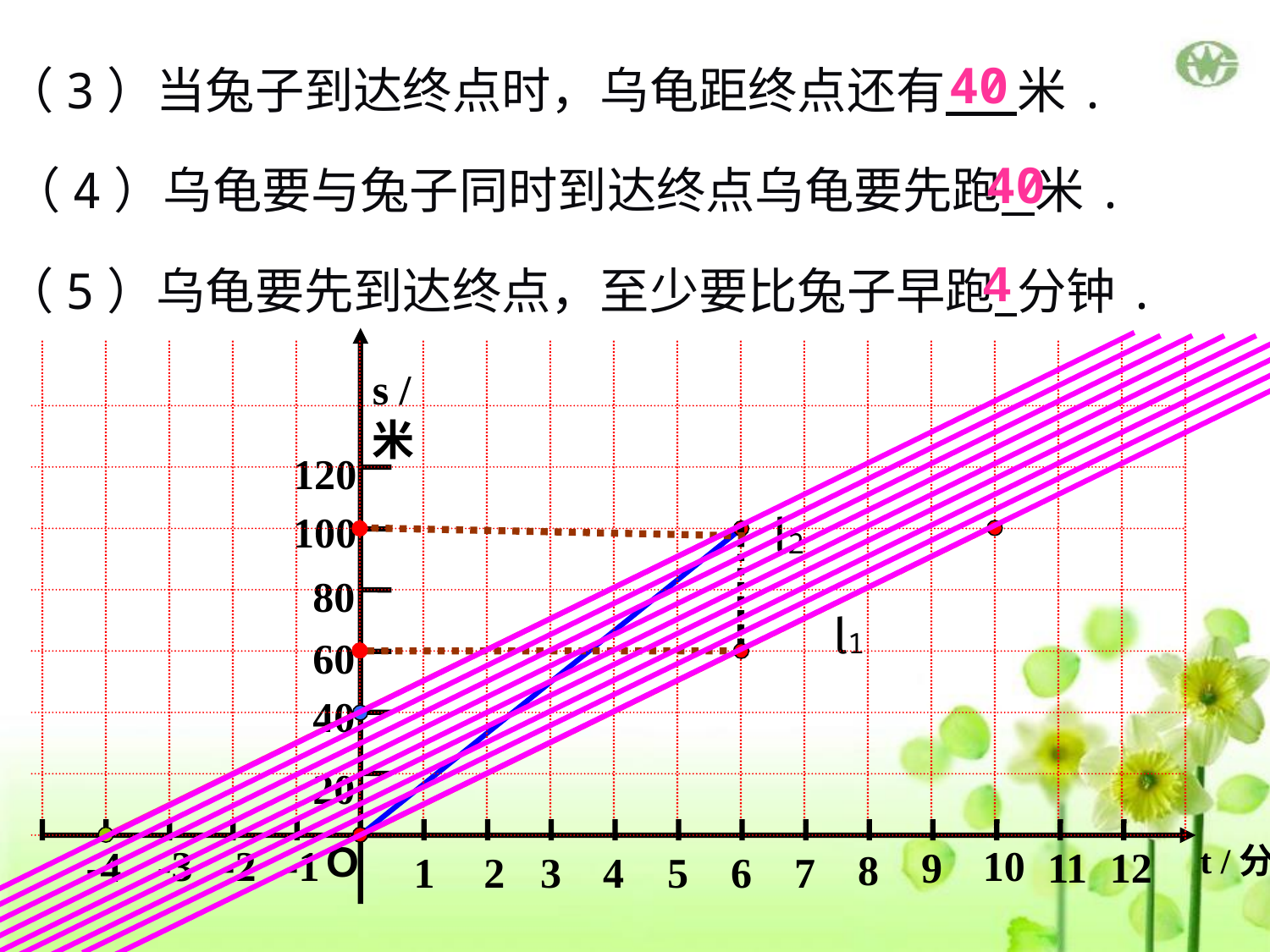

40
（3）当兔子到达终点时，乌龟距终点还有  　米.
40
（4）乌龟要与兔子同时到达终点乌龟要先跑   米.
4
（5）乌龟要先到达终点，至少要比兔子早跑  分钟.

s /米
120

l2
100

80

l1
60

40

20

O
-3
-2
-1
10
t /分
-4
9
11
12

8
1
2
3
4
5
6
7